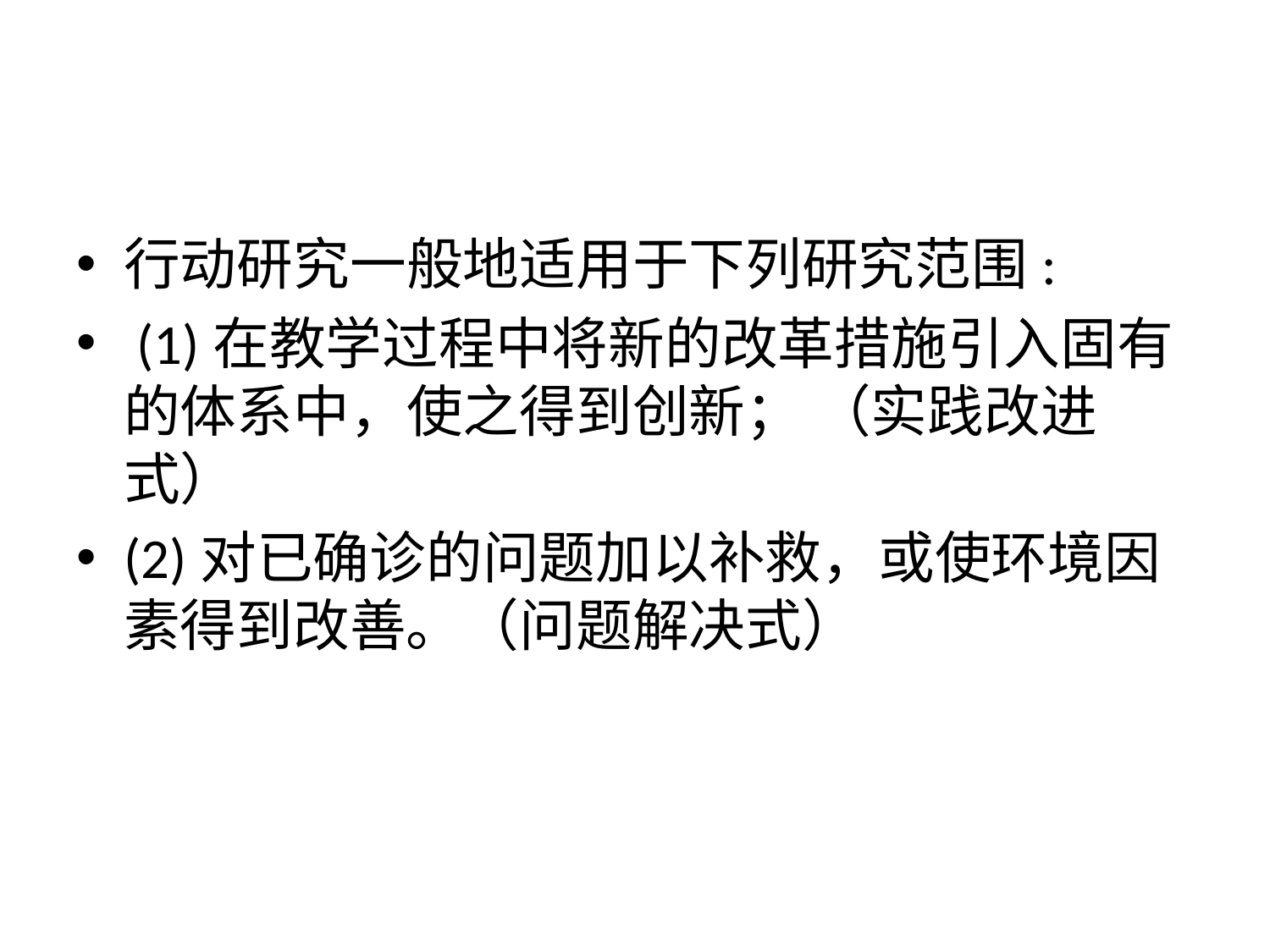

#
行动研究一般地适用于下列研究范围:
 (1)在教学过程中将新的改革措施引入固有的体系中，使之得到创新； （实践改进式）
(2)对已确诊的问题加以补救，或使环境因素得到改善。（问题解决式）